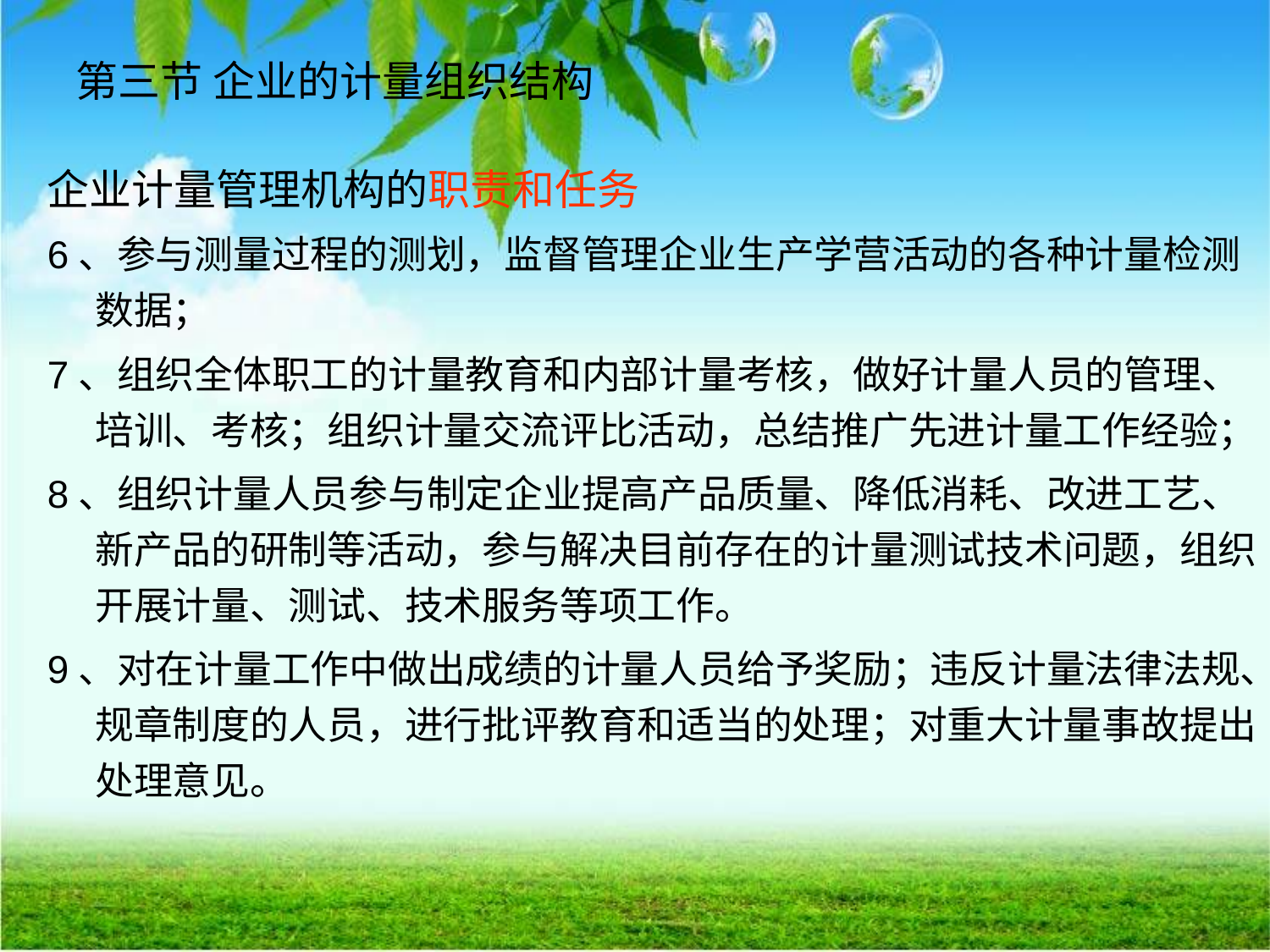

# 第三节 企业的计量组织结构
企业计量管理机构的职责和任务
6、参与测量过程的测划，监督管理企业生产学营活动的各种计量检测数据；
7、组织全体职工的计量教育和内部计量考核，做好计量人员的管理、培训、考核；组织计量交流评比活动，总结推广先进计量工作经验；
8、组织计量人员参与制定企业提高产品质量、降低消耗、改进工艺、新产品的研制等活动，参与解决目前存在的计量测试技术问题，组织开展计量、测试、技术服务等项工作。
9、对在计量工作中做出成绩的计量人员给予奖励；违反计量法律法规、规章制度的人员，进行批评教育和适当的处理；对重大计量事故提出处理意见。